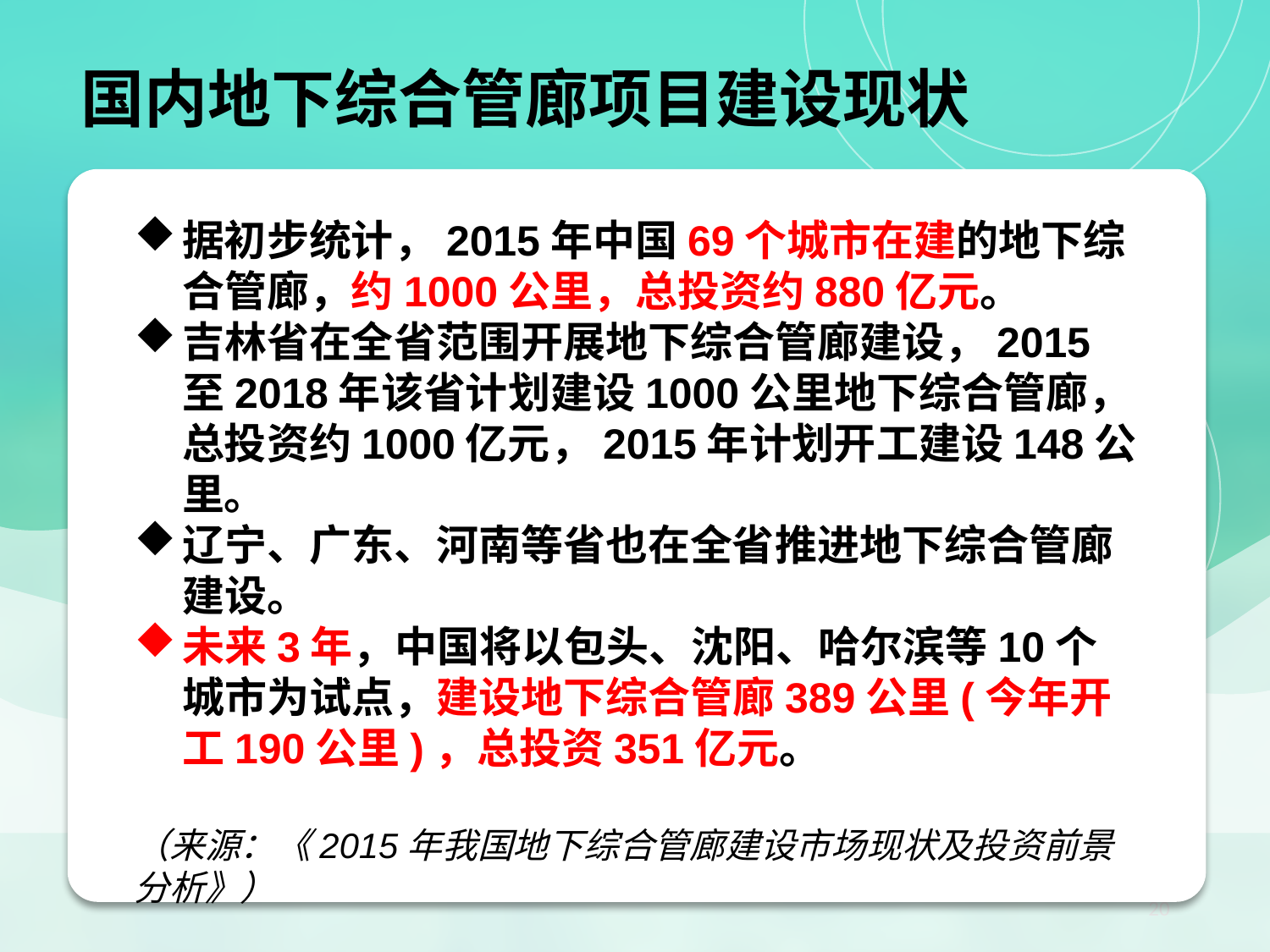

国内地下综合管廊项目建设现状

据初步统计，2015年中国69个城市在建的地下综合管廊，约1000公里，总投资约880亿元。
吉林省在全省范围开展地下综合管廊建设，2015至2018年该省计划建设1000公里地下综合管廊，总投资约1000亿元，2015年计划开工建设148公里。
辽宁、广东、河南等省也在全省推进地下综合管廊建设。
未来3年，中国将以包头、沈阳、哈尔滨等10个城市为试点，建设地下综合管廊389公里(今年开工190公里)，总投资351亿元。

（来源：《2015年我国地下综合管廊建设市场现状及投资前景分析》）

20